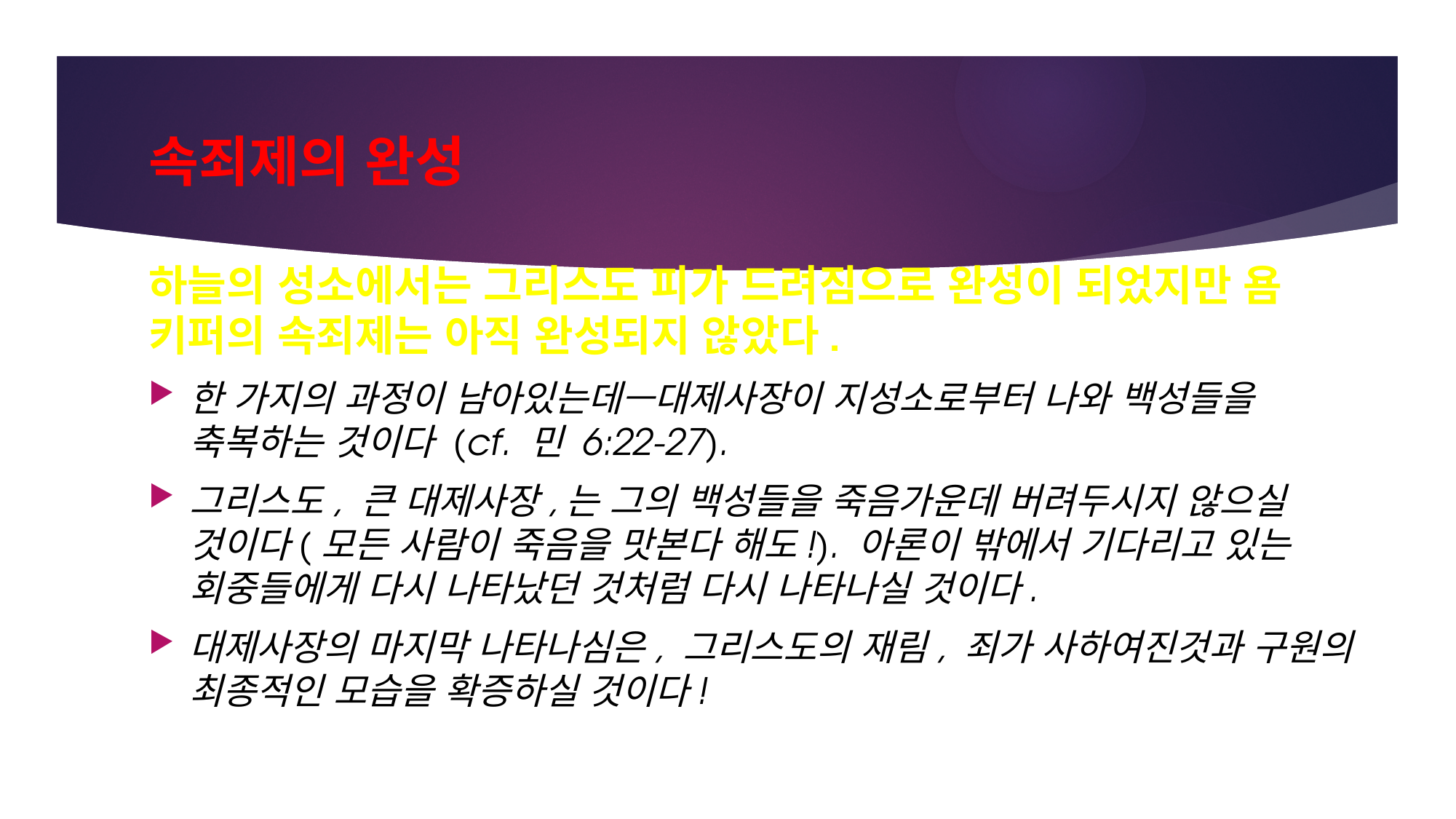

# 속죄제의 완성
하늘의 성소에서는 그리스도 피가 드려짐으로 완성이 되었지만 욤 키퍼의 속죄제는 아직 완성되지 않았다.
한 가지의 과정이 남아있는데—대제사장이 지성소로부터 나와 백성들을 축복하는 것이다 (cf. 민 6:22-27).
그리스도, 큰 대제사장,는 그의 백성들을 죽음가운데 버려두시지 않으실 것이다(모든 사람이 죽음을 맛본다 해도!). 아론이 밖에서 기다리고 있는 회중들에게 다시 나타났던 것처럼 다시 나타나실 것이다.
대제사장의 마지막 나타나심은, 그리스도의 재림, 죄가 사하여진것과 구원의 최종적인 모습을 확증하실 것이다!